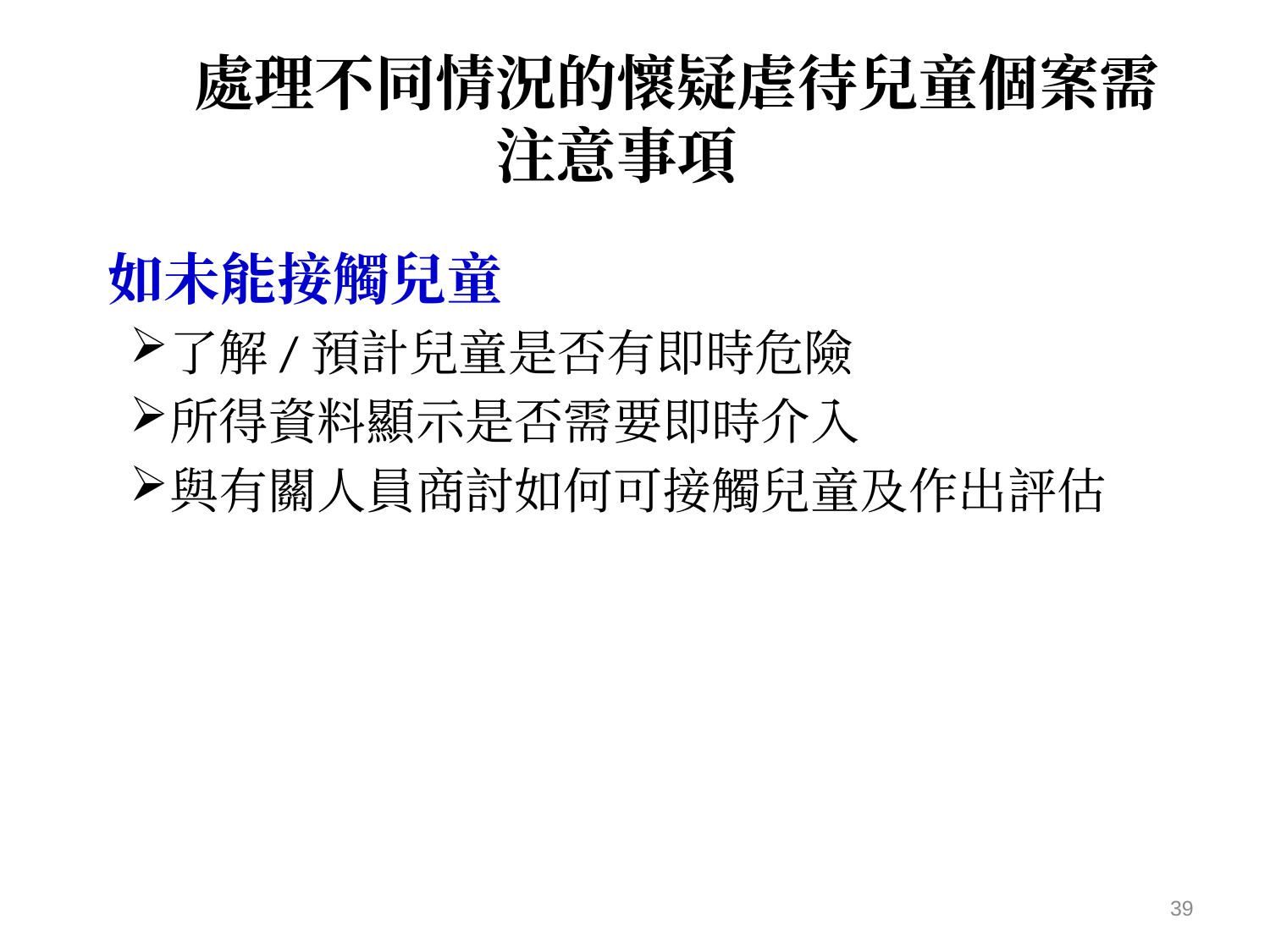

# 處理不同情況的懷疑虐待兒童個案需注意事項
如未能接觸兒童
了解/預計兒童是否有即時危險
所得資料顯示是否需要即時介入
與有關人員商討如何可接觸兒童及作出評估

39